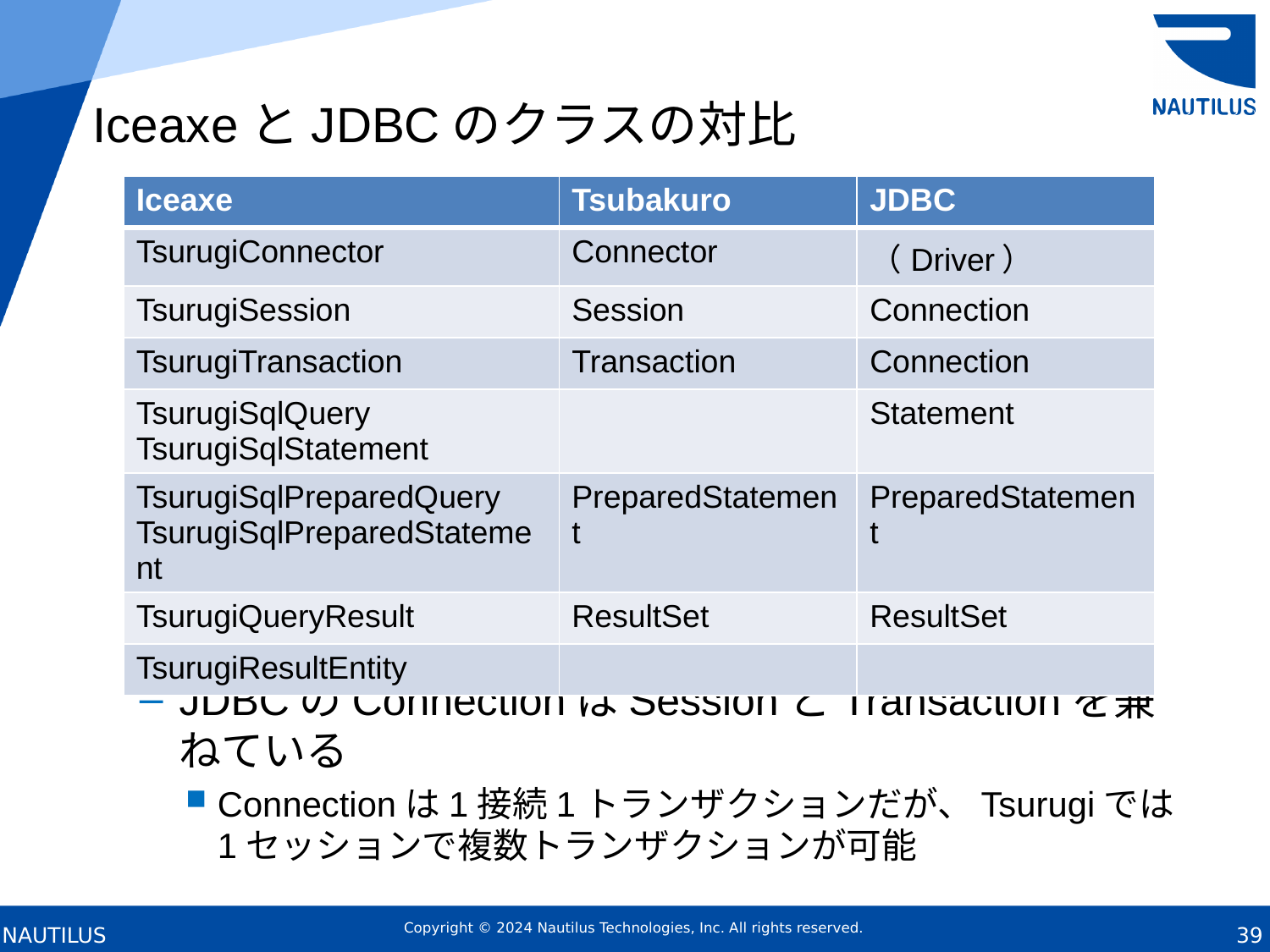

# IceaxeとJDBCのクラスの対比
| Iceaxe | Tsubakuro | JDBC |
| --- | --- | --- |
| TsurugiConnector | Connector | （Driver） |
| TsurugiSession | Session | Connection |
| TsurugiTransaction | Transaction | Connection |
| TsurugiSqlQuery TsurugiSqlStatement |  | Statement |
| TsurugiSqlPreparedQuery TsurugiSqlPreparedStatement | PreparedStatement | PreparedStatement |
| TsurugiQueryResult | ResultSet | ResultSet |
| TsurugiResultEntity |  |  |

JDBCのConnectionはSessionとTransactionを兼ねている
Connectionは1接続1トランザクションだが、Tsurugiでは1セッションで複数トランザクションが可能